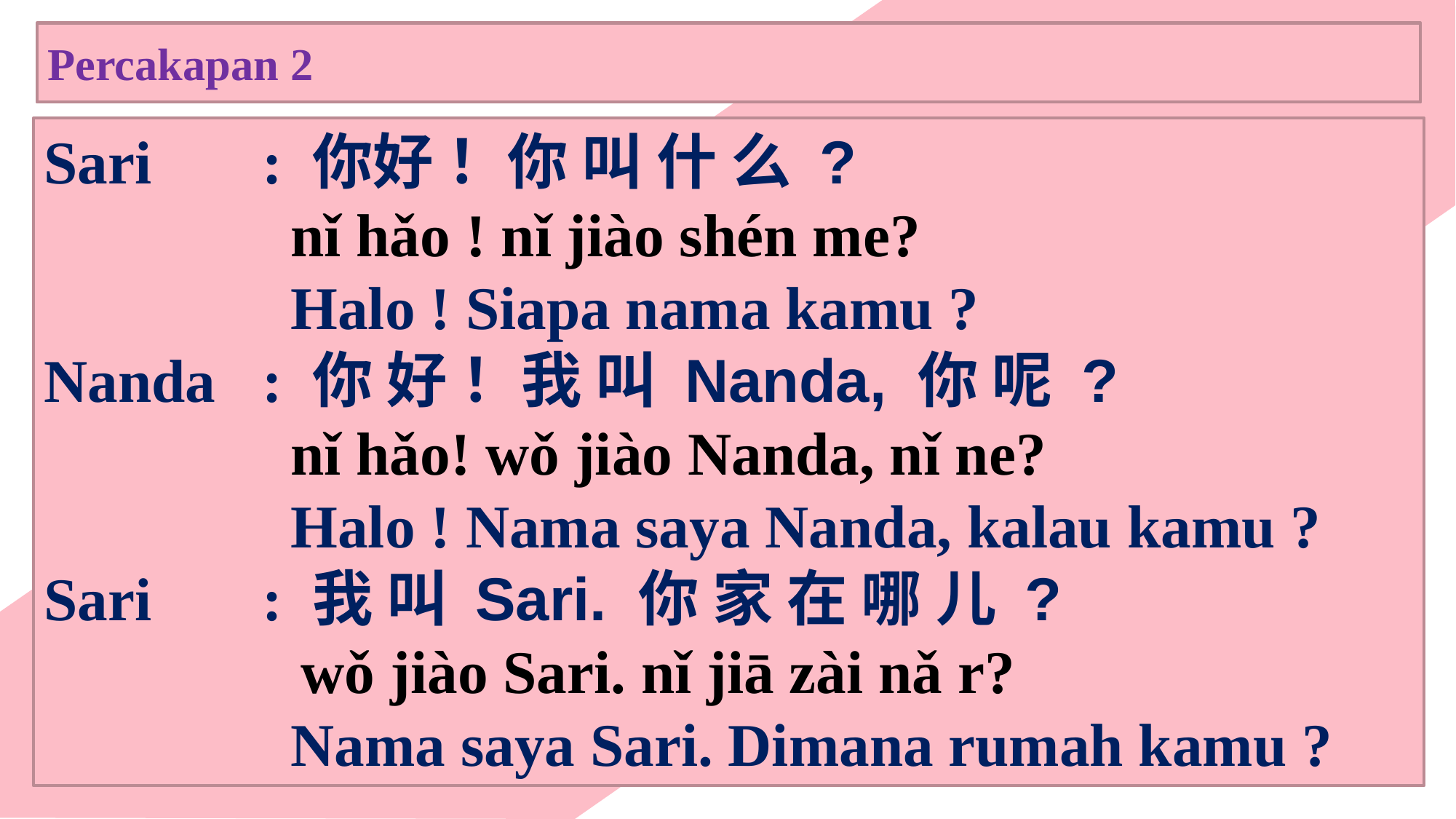

Percakapan 2
Sari		: 你好 ！你 叫 什 么 ?
nǐ hǎo ! nǐ jiào shén me?
Halo ! Siapa nama kamu ?
Nanda	: 你 好 ！我 叫 Nanda, 你 呢 ?
nǐ hǎo! wǒ jiào Nanda, nǐ ne?
Halo ! Nama saya Nanda, kalau kamu ?
Sari		: 我 叫 Sari. 你 家 在 哪 儿 ?
wǒ jiào Sari. nǐ jiā zài nǎ r?
Nama saya Sari. Dimana rumah kamu ?